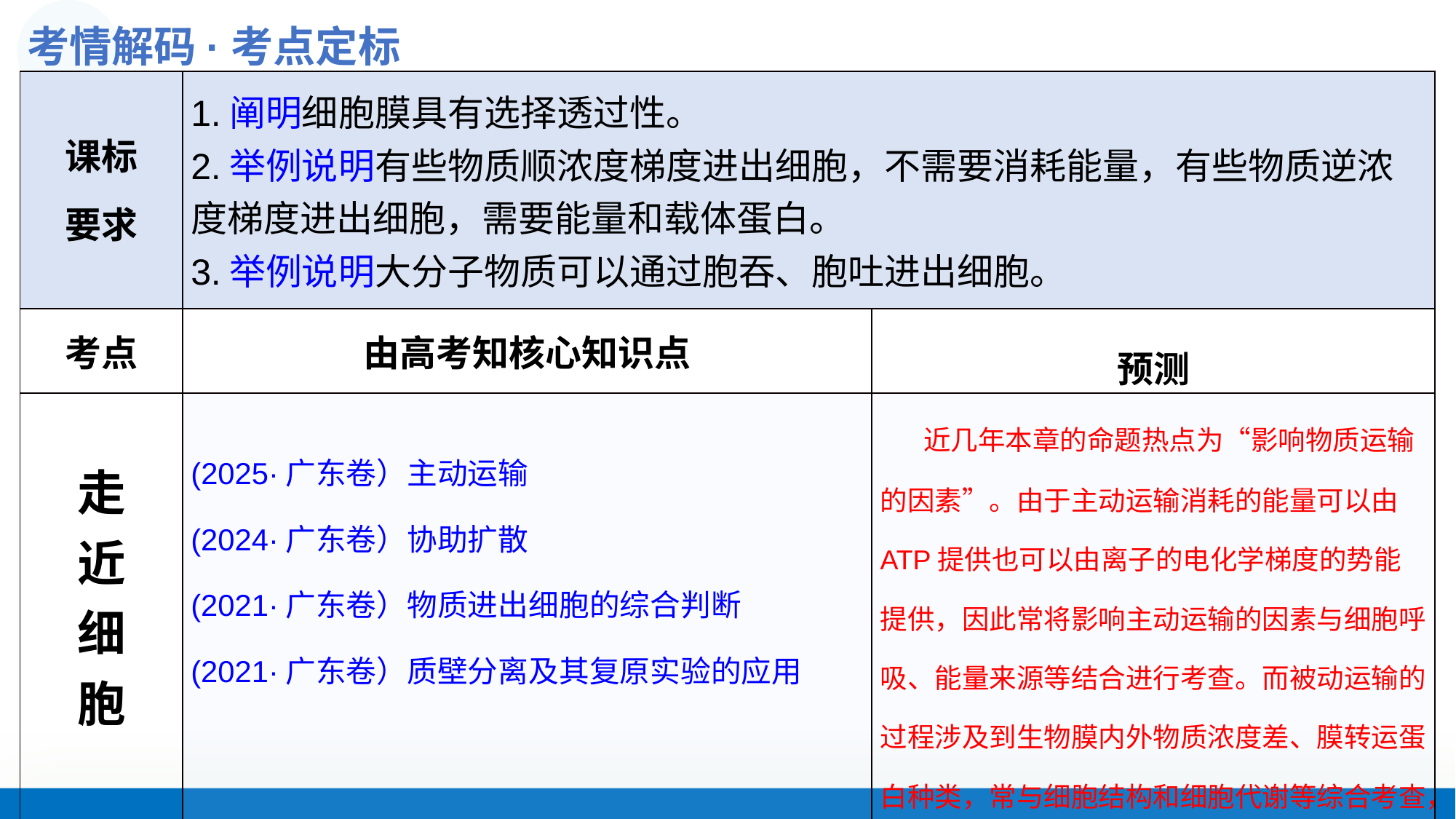

考情解码·考点定标
| 课标 要求 | 1.阐明细胞膜具有选择透过性。 2.举例说明有些物质顺浓度梯度进出细胞，不需要消耗能量，有些物质逆浓度梯度进出细胞，需要能量和载体蛋白。 3.举例说明大分子物质可以通过胞吞、胞吐进出细胞。 |  |
| --- | --- | --- |
| 考点 | 由高考知核心知识点 | 预测 |
| 走 近 细 胞 | (2025·广东卷）主动运输 (2024·广东卷）协助扩散 (2021·广东卷）物质进出细胞的综合判断 (2021·广东卷）质壁分离及其复原实验的应用 | 近几年本章的命题热点为“影响物质运输的因素”。由于主动运输消耗的能量可以由ATP提供也可以由离子的电化学梯度的势能提供，因此常将影响主动运输的因素与细胞呼吸、能量来源等结合进行考查。而被动运输的过程涉及到生物膜内外物质浓度差、膜转运蛋白种类，常与细胞结构和细胞代谢等综合考查，是高考命题的新方向。 |